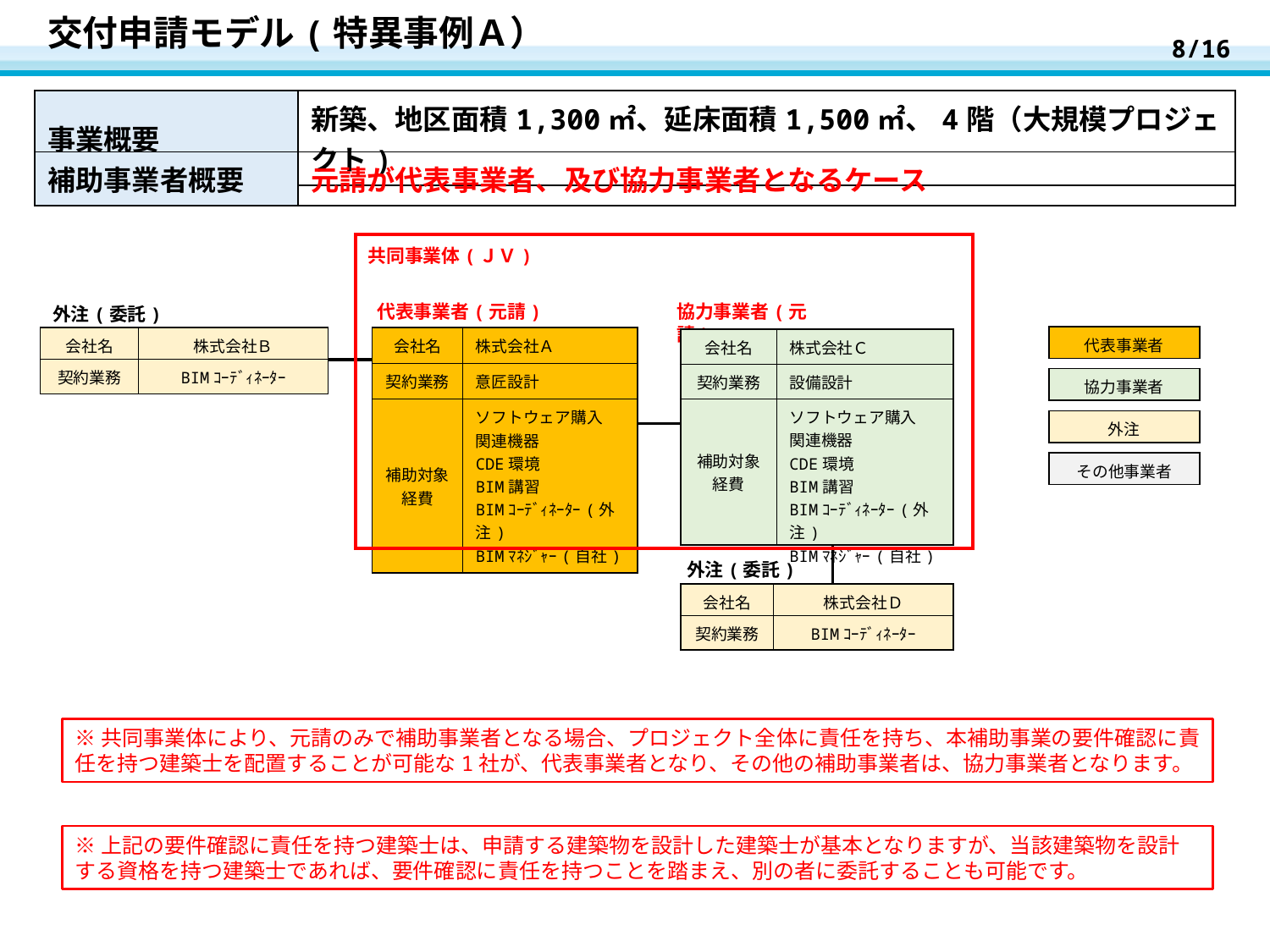

8/16
# 交付申請モデル(特異事例Ａ）
| 事業概要 | 新築、地区面積1,300㎡、延床面積1,500㎡、4階（大規模プロジェクト) |
| --- | --- |
| 補助事業者概要 | 元請が代表事業者、及び協力事業者となるケース |
| --- | --- |

共同事業体(ＪＶ)
代表事業者(元請)
協力事業者(元請)
外注(委託)
| 代表事業者 |
| --- |
| 会社名 | 株式会社Ｂ |
| --- | --- |
| 契約業務 | BIMｺｰﾃﾞｨﾈｰﾀｰ |
| 会社名 | 株式会社Ａ |
| --- | --- |
| 契約業務 | 意匠設計 |
| 補助対象経費 | ソフトウェア購入 関連機器 CDE環境 BIM講習 BIMｺｰﾃﾞｨﾈｰﾀｰ(外注) BIMﾏﾈｼﾞｬｰ(自社) |
| 会社名 | 株式会社Ｃ |
| --- | --- |
| 契約業務 | 設備設計 |
| 補助対象経費 | ソフトウェア購入 関連機器 CDE環境 BIM講習 BIMｺｰﾃﾞｨﾈｰﾀｰ(外注) BIMﾏﾈｼﾞｬｰ(自社) |
| 協力事業者 |
| --- |
| 外注 |
| --- |
| その他事業者 |
| --- |
外注(委託)
| 会社名 | 株式会社Ｄ |
| --- | --- |
| 契約業務 | BIMｺｰﾃﾞｨﾈｰﾀｰ |
※共同事業体により、元請のみで補助事業者となる場合、プロジェクト全体に責任を持ち、本補助事業の要件確認に責任を持つ建築士を配置することが可能な1社が、代表事業者となり、その他の補助事業者は、協力事業者となります。
※上記の要件確認に責任を持つ建築士は、申請する建築物を設計した建築士が基本となりますが、当該建築物を設計する資格を持つ建築士であれば、要件確認に責任を持つことを踏まえ、別の者に委託することも可能です。